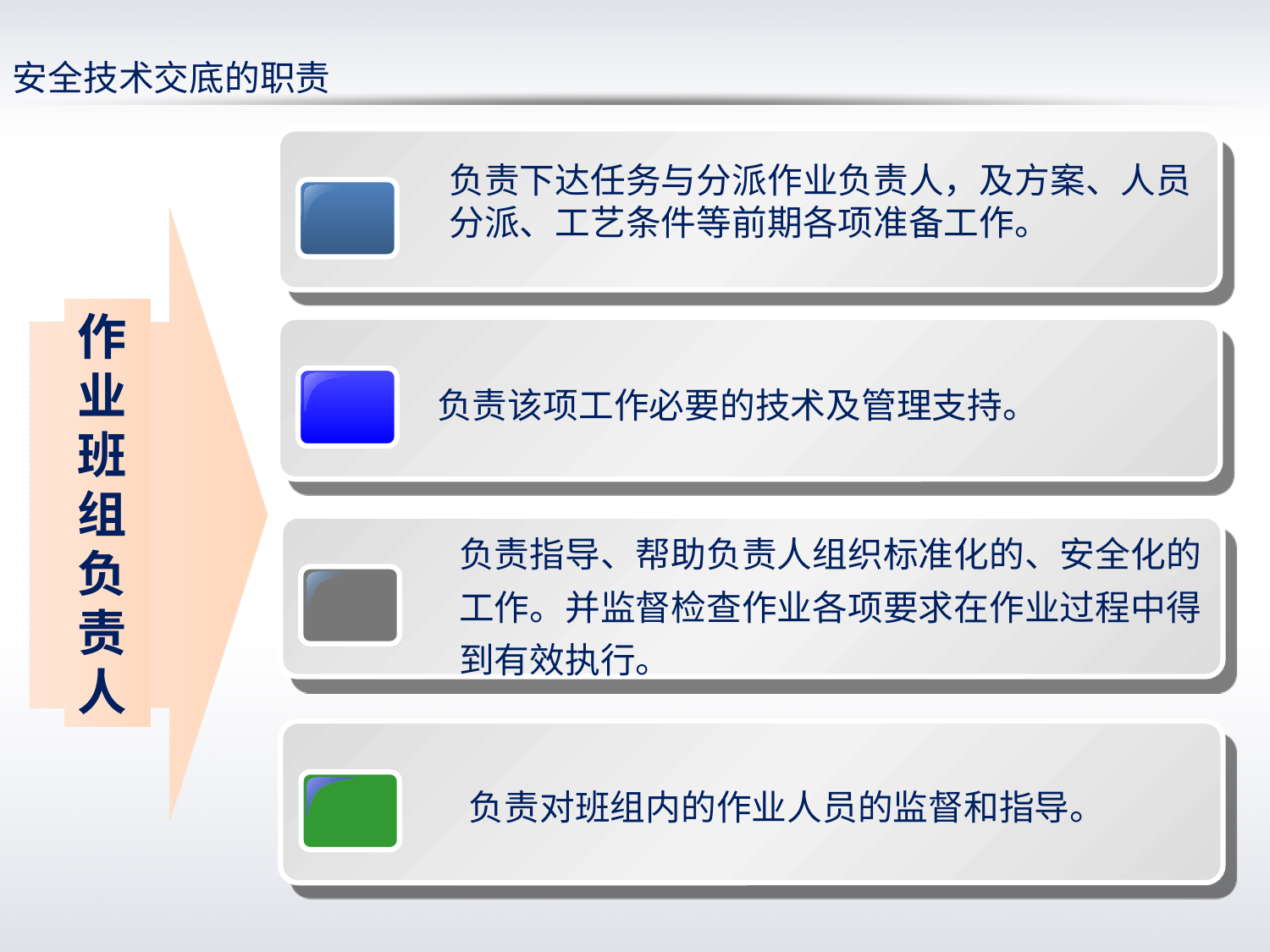

安全技术交底的职责

负责下达任务与分派作业负责人，及方案、人员分派、工艺条件等前期各项准备工作。

作业班组负责人

     负责该项工作必要的技术及管理支持。
负责指导、帮助负责人组织标准化的、安全化的工作。并监督检查作业各项要求在作业过程中得到有效执行。

负责对班组内的作业人员的监督和指导。
13